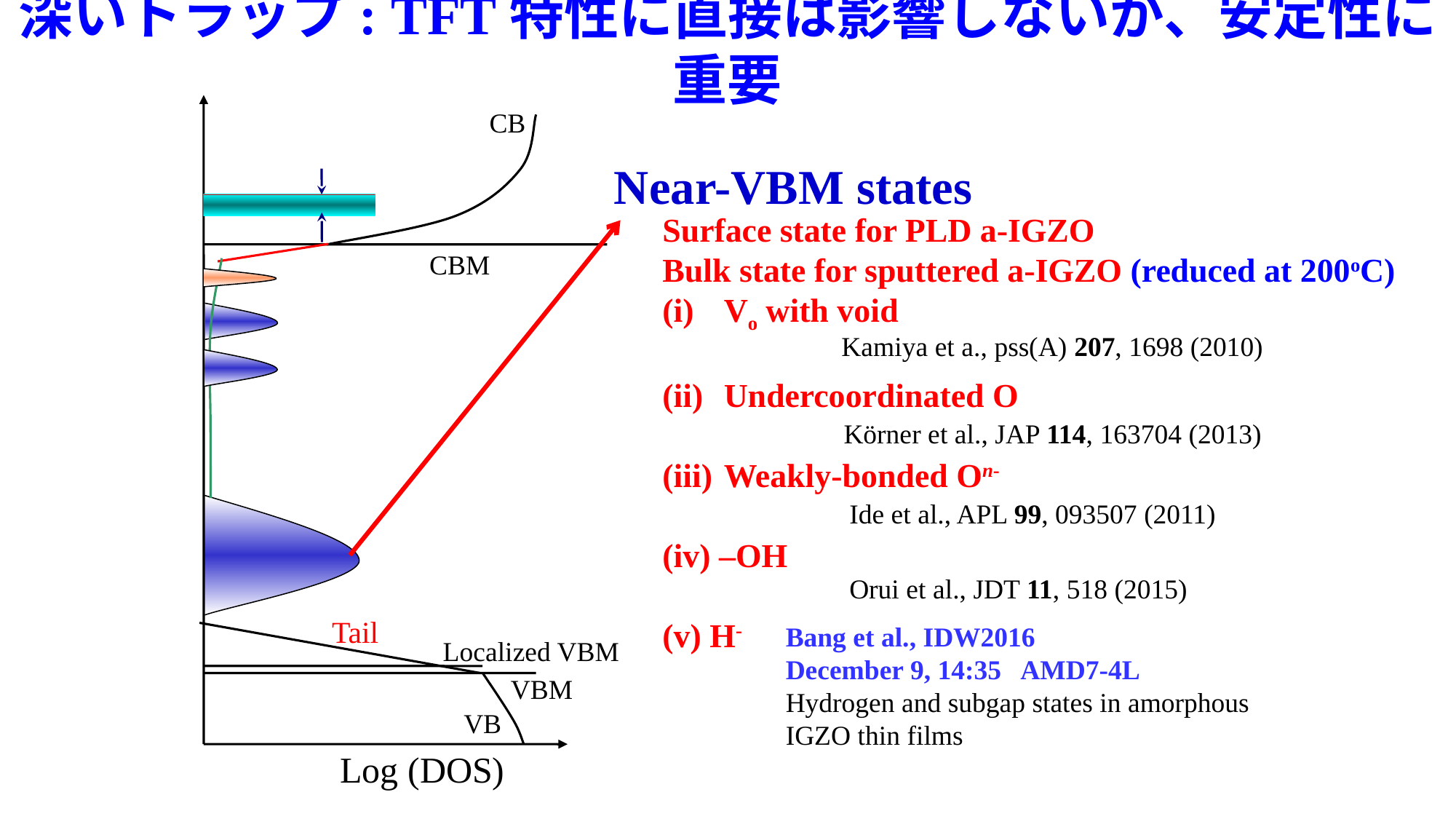

深いトラップ: TFT特性に直接は影響しないが、安定性に重要

CB

Near-VBM states

Surface state for PLD a-IGZO
Bulk state for sputtered a-IGZO (reduced at 200oC)
Vo with void
Undercoordinated O

Weakly-bonded On-

(iv) –OH

(v) H-

CBM

Kamiya et a., pss(A) 207, 1698 (2010)

Körner et al., JAP 114, 163704 (2013)
Ide et al., APL 99, 093507 (2011)

Orui et al., JDT 11, 518 (2015)
Tail
Bang et al., IDW2016
December 9, 14:35   AMD7-4L
Hydrogen and subgap states in amorphous IGZO thin films

Localized VBM

VBM

VB
Log (DOS)